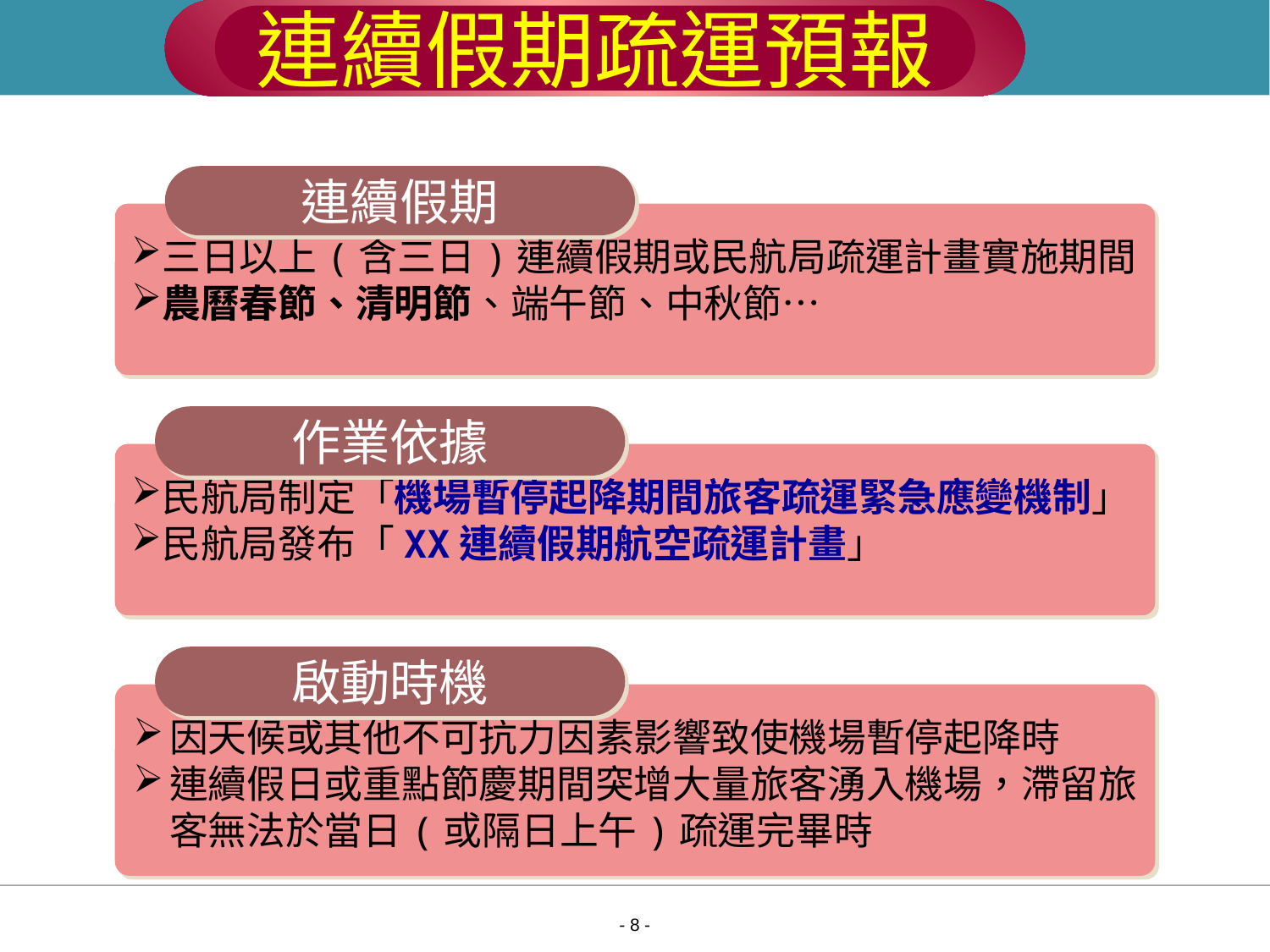

連續假期疏運預報
連續假期
三日以上(含三日)連續假期或民航局疏運計畫實施期間
農曆春節、清明節、端午節、中秋節…
作業依據
民航局制定「機場暫停起降期間旅客疏運緊急應變機制」
民航局發布「XX連續假期航空疏運計畫」

啟動時機
因天候或其他不可抗力因素影響致使機場暫停起降時
連續假日或重點節慶期間突增大量旅客湧入機場，滯留旅客無法於當日(或隔日上午)疏運完畢時